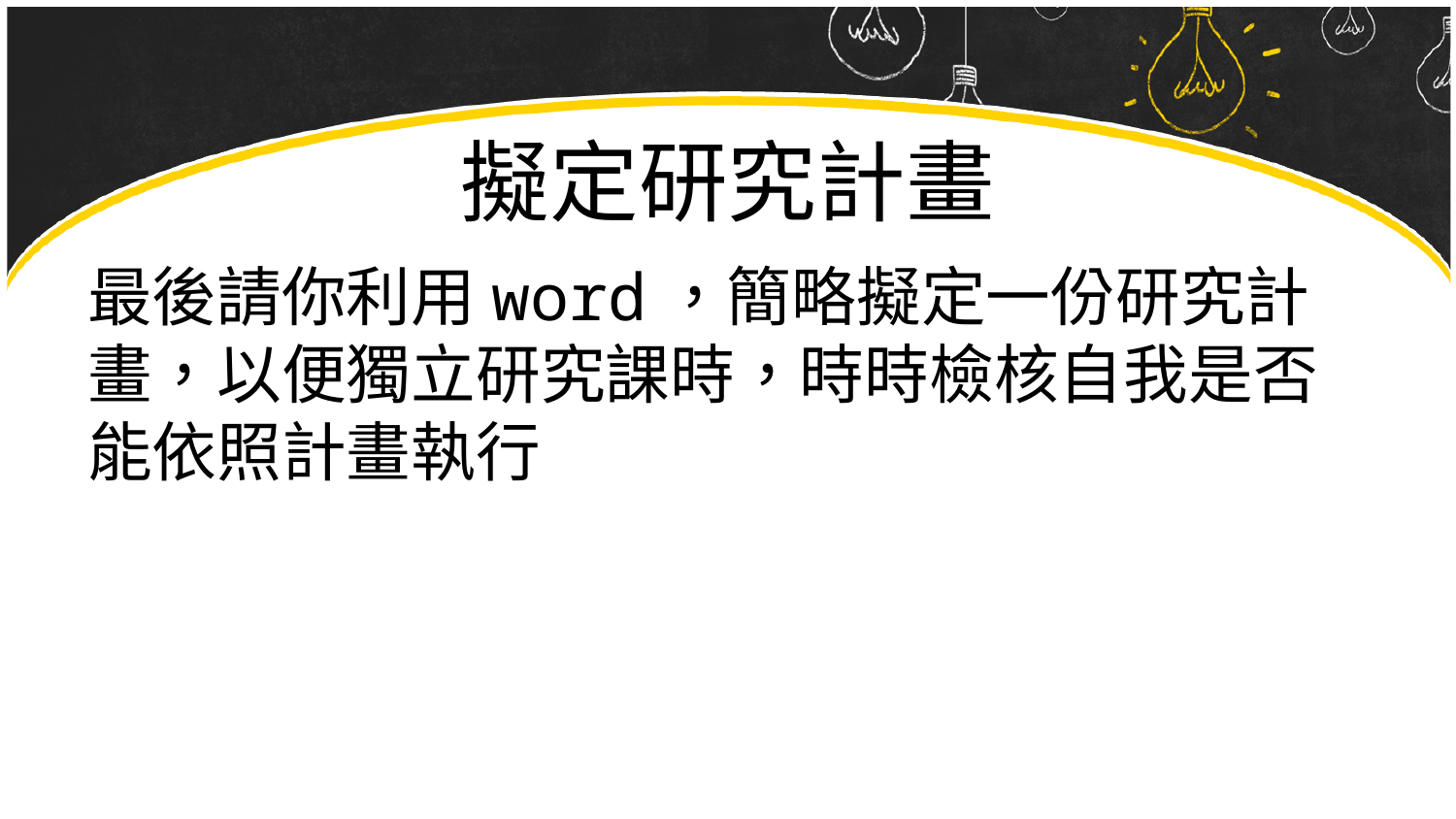

# 擬定研究計畫
最後請你利用word，簡略擬定一份研究計畫，以便獨立研究課時，時時檢核自我是否能依照計畫執行